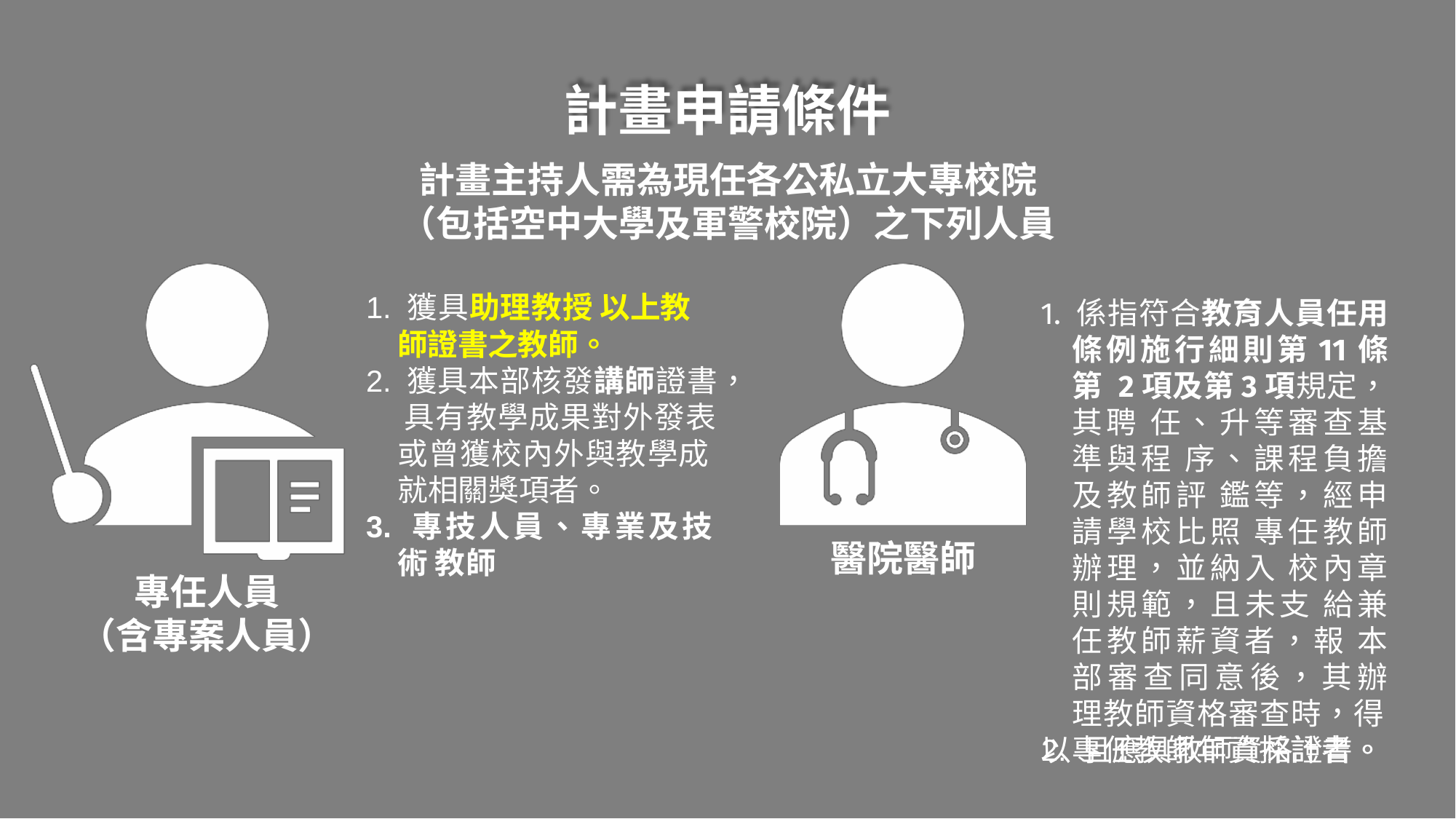

# 計畫申請條件
計畫主持人需為現任各公私立大專校院
（包括空中大學及軍警校院）之下列人員

1. 獲具助理教授 以上教師證書之教師。
2. 獲具本部核發講師證書， 具有教學成果對外發表 或曾獲校內外與教學成 就相關獎項者。
3. 專技人員、專業及技術 教師
1. 係指符合教育人員任用 條例施行細則第11條第 2項及第3項規定，其聘 任、升等審查基準與程 序、課程負擔及教師評 鑑等，經申請學校比照 專任教師辦理，並納入 校內章則規範，且未支 給兼任教師薪資者，報 本部審查同意後，其辦 理教師資格審查時，得
以專任教師年資採計者。
醫院醫師
專任人員
（含專案人員）
2. 且應具教師資格證書。